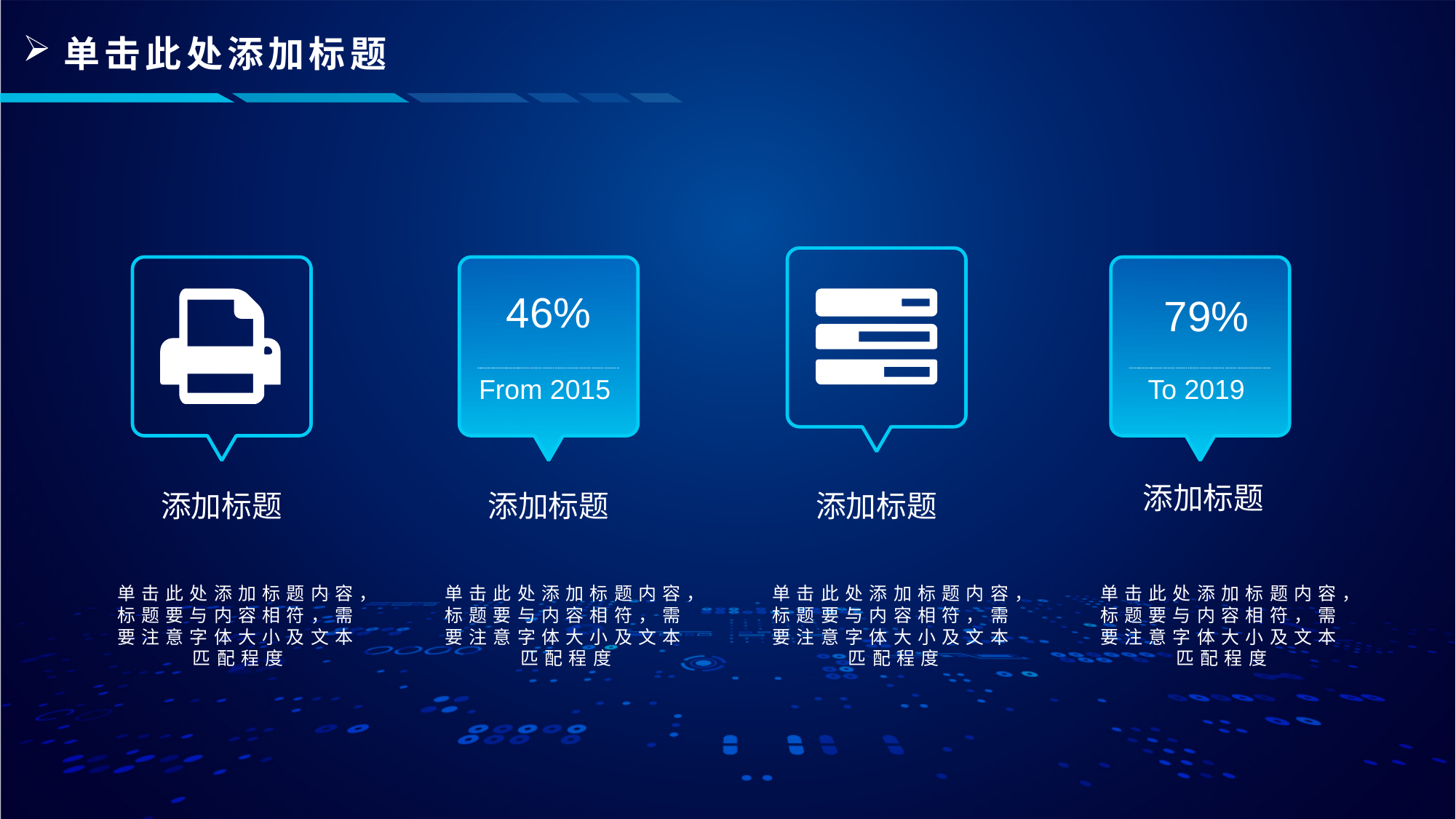

46%
From 2015

79%
To 2019

添加标题
添加标题
添加标题
添加标题
单击此处添加标题内容，标题要与内容相符，需要注意字体大小及文本匹配程度
单击此处添加标题内容，标题要与内容相符，需要注意字体大小及文本匹配程度
单击此处添加标题内容，标题要与内容相符，需要注意字体大小及文本匹配程度
单击此处添加标题内容，标题要与内容相符，需要注意字体大小及文本匹配程度